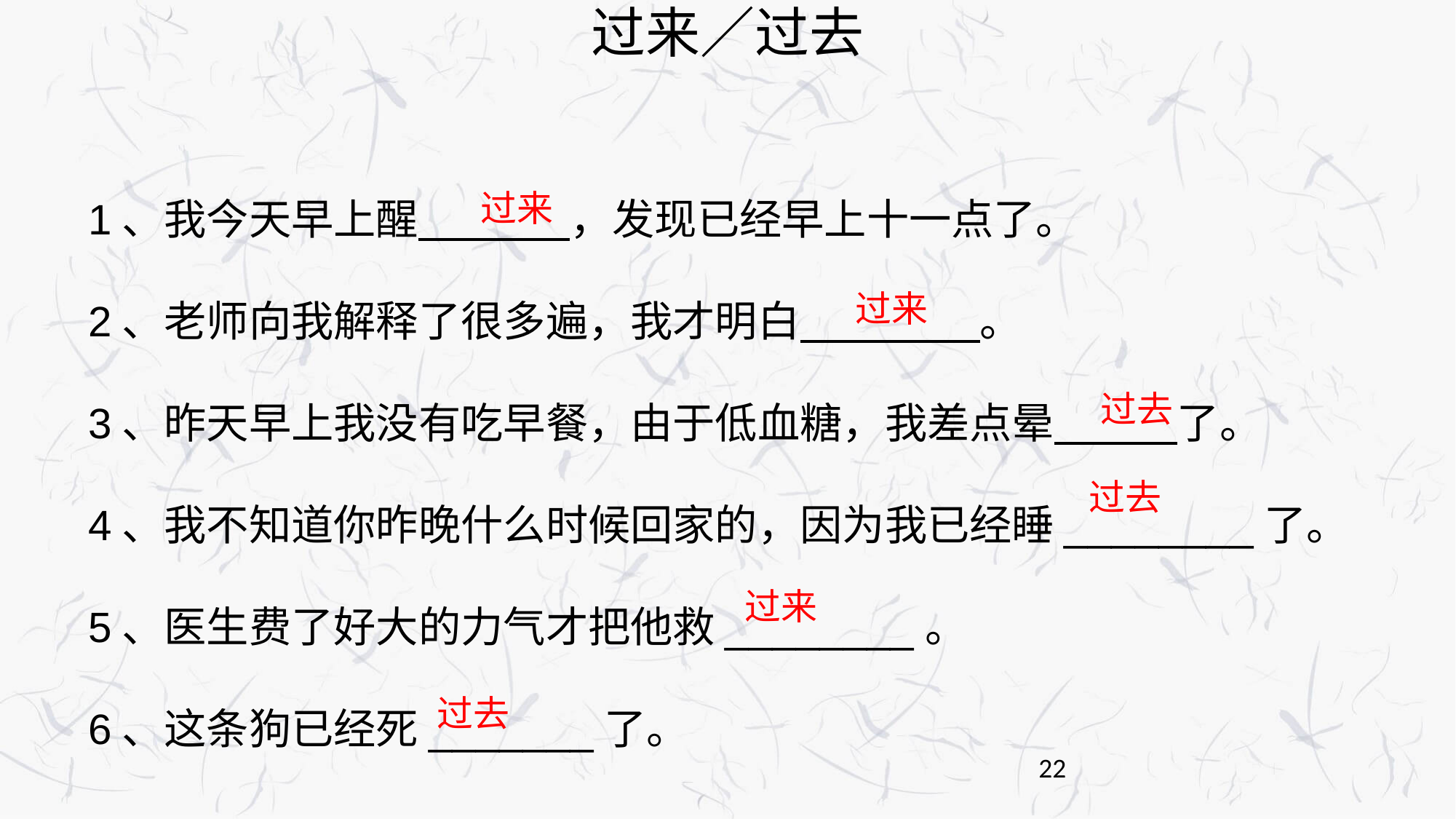

# 过来／过去
过来
1、我今天早上醒                ，发现已经早上十一点了。

2、老师向我解释了很多遍，我才明白                   。

3、昨天早上我没有吃早餐，由于低血糖，我差点晕             了。

4、我不知道你昨晚什么时候回家的，因为我已经睡________了。

5、医生费了好大的力气才把他救________。

6、这条狗已经死_______了。

过来
过去
过去
过来
过去
22